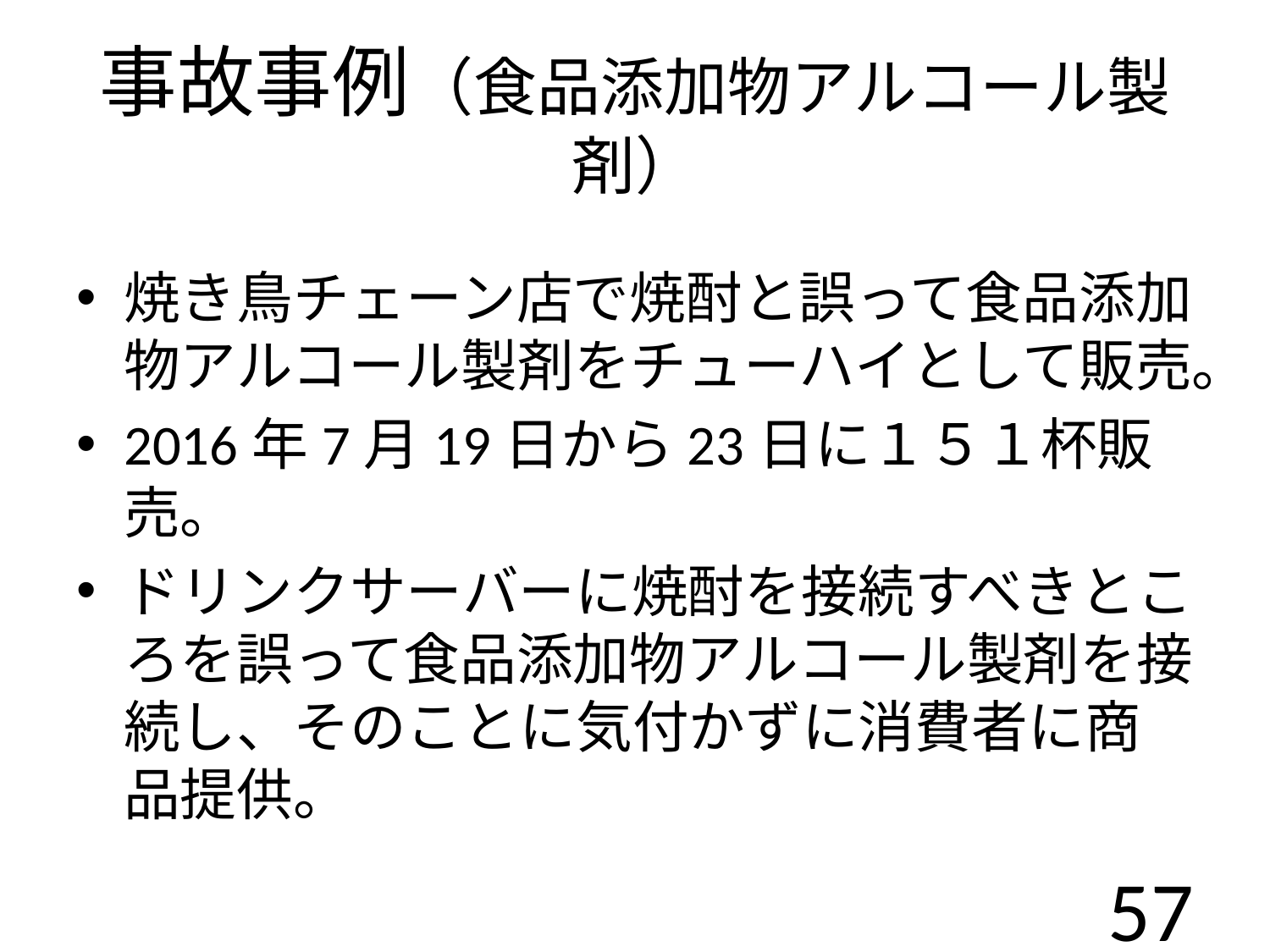

# 事故事例（食品添加物アルコール製剤）
焼き鳥チェーン店で焼酎と誤って食品添加物アルコール製剤をチューハイとして販売。
2016年7月19日から23日に１５１杯販売。
ドリンクサーバーに焼酎を接続すべきところを誤って食品添加物アルコール製剤を接続し、そのことに気付かずに消費者に商品提供。
57